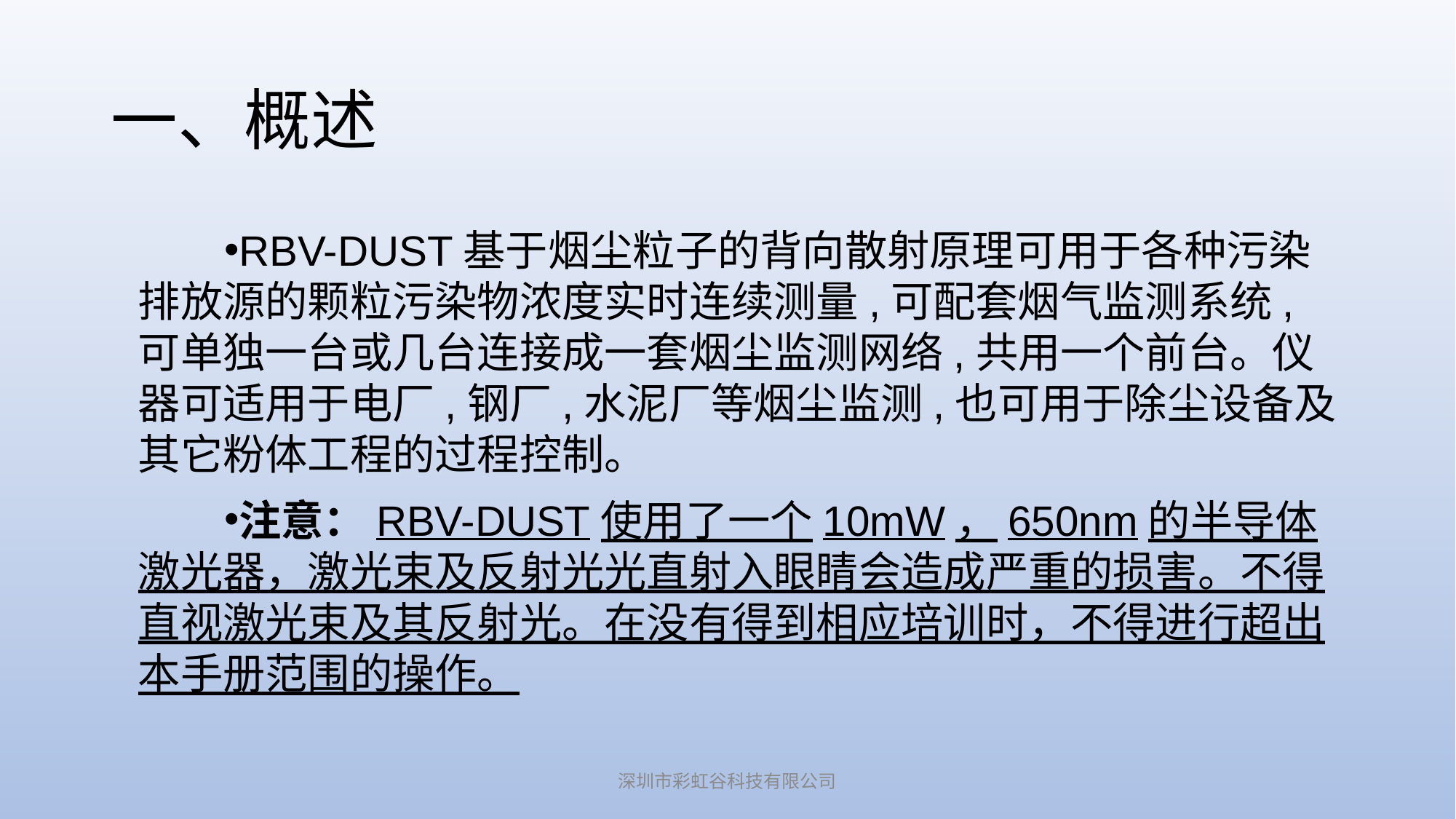

# 一、概述
RBV-DUST基于烟尘粒子的背向散射原理可用于各种污染排放源的颗粒污染物浓度实时连续测量,可配套烟气监测系统,可单独一台或几台连接成一套烟尘监测网络,共用一个前台。仪器可适用于电厂,钢厂,水泥厂等烟尘监测,也可用于除尘设备及其它粉体工程的过程控制。
注意：RBV-DUST使用了一个10mW，650nm的半导体激光器，激光束及反射光光直射入眼睛会造成严重的损害。不得直视激光束及其反射光。在没有得到相应培训时，不得进行超出本手册范围的操作。

深圳市彩虹谷科技有限公司
2